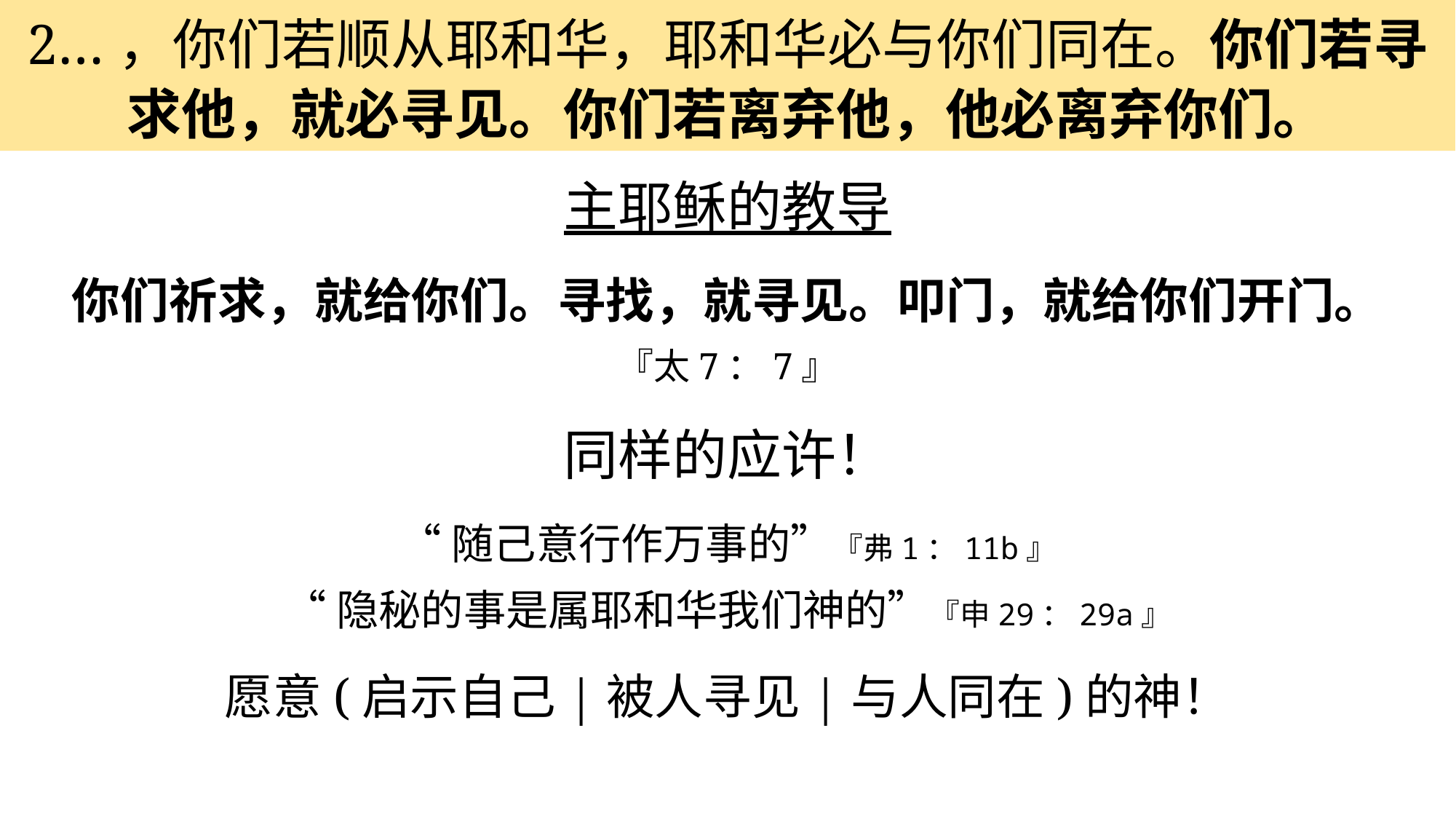

2…，你们若顺从耶和华，耶和华必与你们同在。你们若寻求他，就必寻见。你们若离弃他，他必离弃你们。
主耶稣的教导
你们祈求，就给你们。寻找，就寻见。叩门，就给你们开门。
『太7：7』
同样的应许！
“随己意行作万事的”『弗1：11b』
“隐秘的事是属耶和华我们神的”『申29：29a』
愿意(启示自己|被人寻见|与人同在)的神！